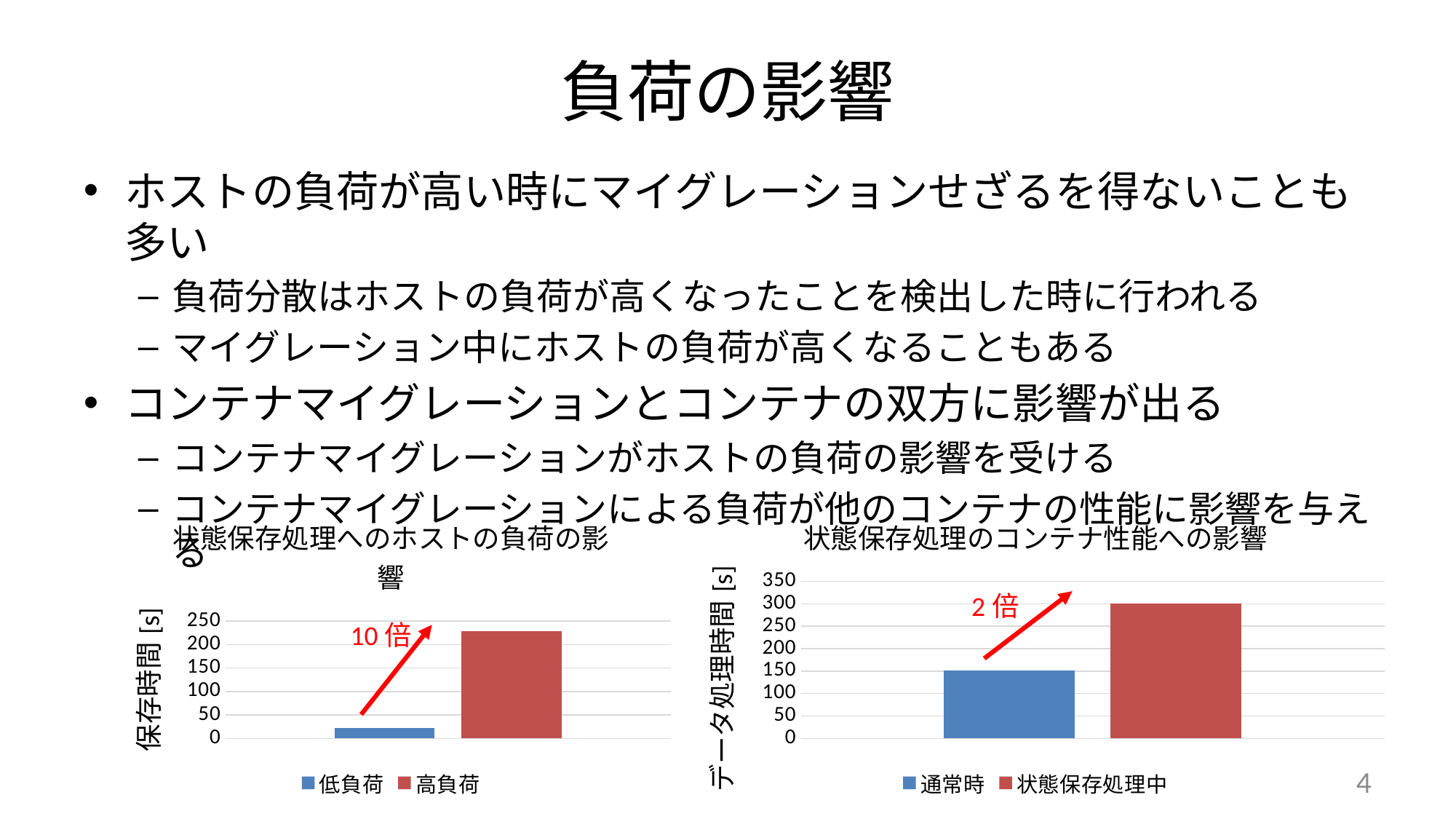

# 負荷の影響
ホストの負荷が高い時にマイグレーションせざるを得ないことも多い
負荷分散はホストの負荷が高くなったことを検出した時に行われる
マイグレーション中にホストの負荷が高くなることもある
コンテナマイグレーションとコンテナの双方に影響が出る
コンテナマイグレーションがホストの負荷の影響を受ける
コンテナマイグレーションによる負荷が他のコンテナの性能に影響を与える

### Chart: 状態保存処理へのホストの負荷の影響

| Category | 低負荷 | 高負荷 |
|---|---|---|

### Chart: 状態保存処理のコンテナ性能への影響

| Category | 通常時 | 状態保存処理中 |
|---|---|---|
2倍
10倍
4